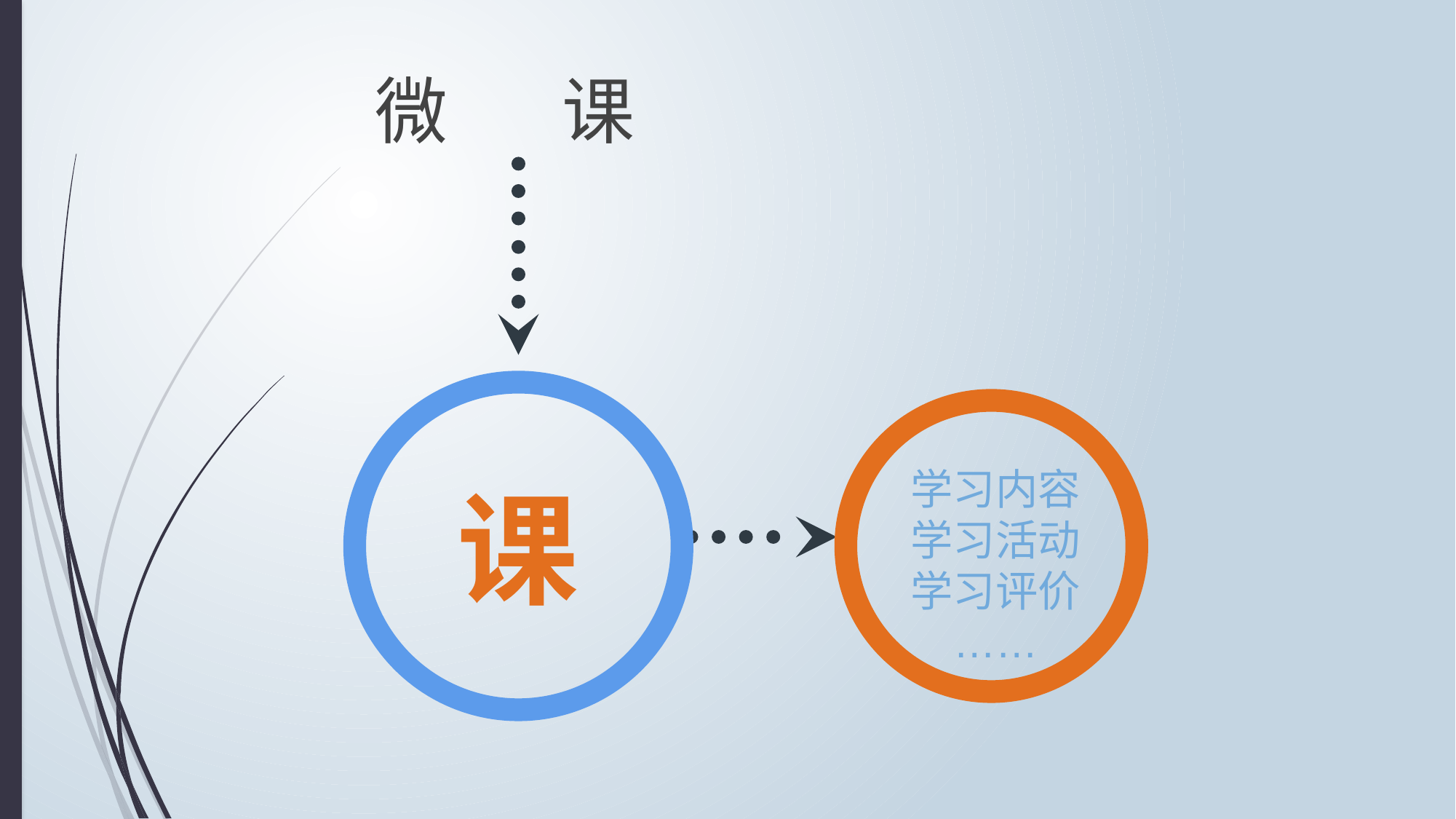

微       课

课

学习内容
学习活动
学习评价
……